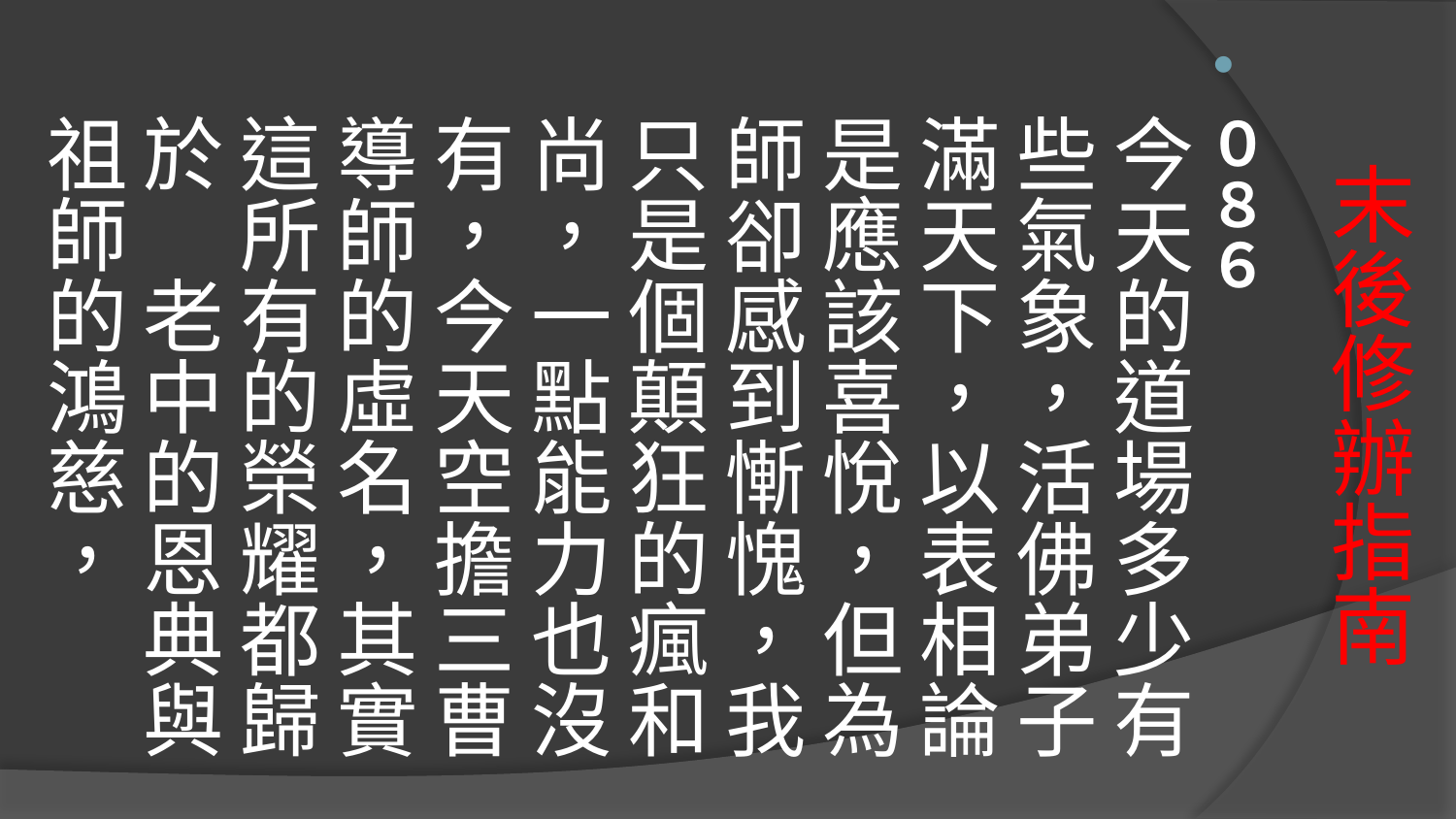

０８６
今天的道場多少有些氣象，活佛弟子滿天下，以表相論是應該喜悅，但為師卻感到慚愧，我只是個顛狂的瘋和尚，一點能力也沒有，今天空擔三曹導師的虛名，其實這所有的榮耀都歸於　老中的恩典與祖師的鴻慈，
# 末後修辦指南